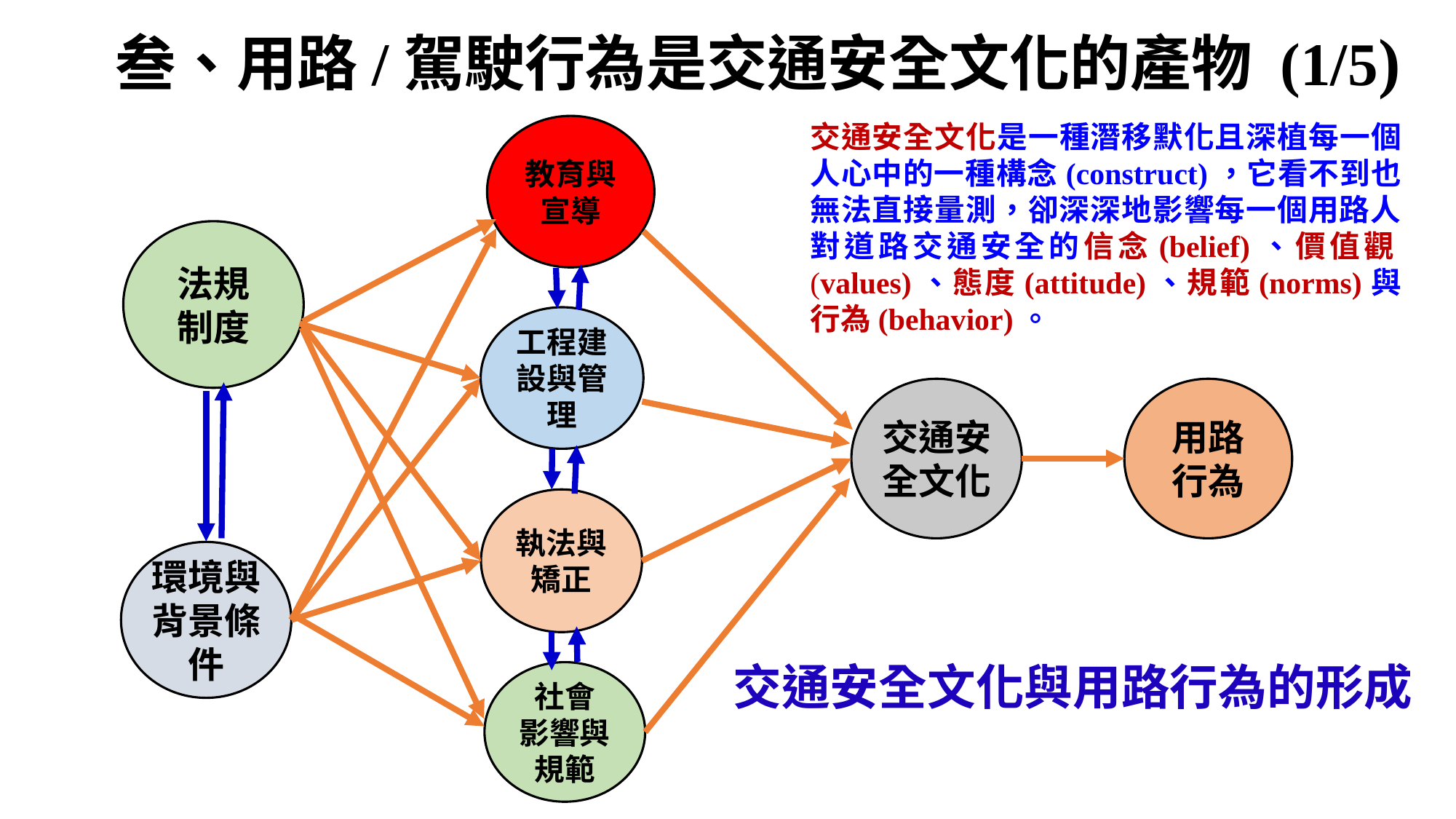

# 叁、用路/駕駛行為是交通安全文化的產物 (1/5)
交通安全文化是一種潛移默化且深植每一個人心中的一種構念(construct)，它看不到也無法直接量測，卻深深地影響每一個用路人對道路交通安全的信念(belief)、價值觀(values)、態度(attitude)、規範(norms)與行為(behavior)。
教育與宣導
法規
制度
交通安全文化
用路
行為
執法與矯正
環境與背景條件
社會
影響與規範
工程建設與管理
交通安全文化與用路行為的形成